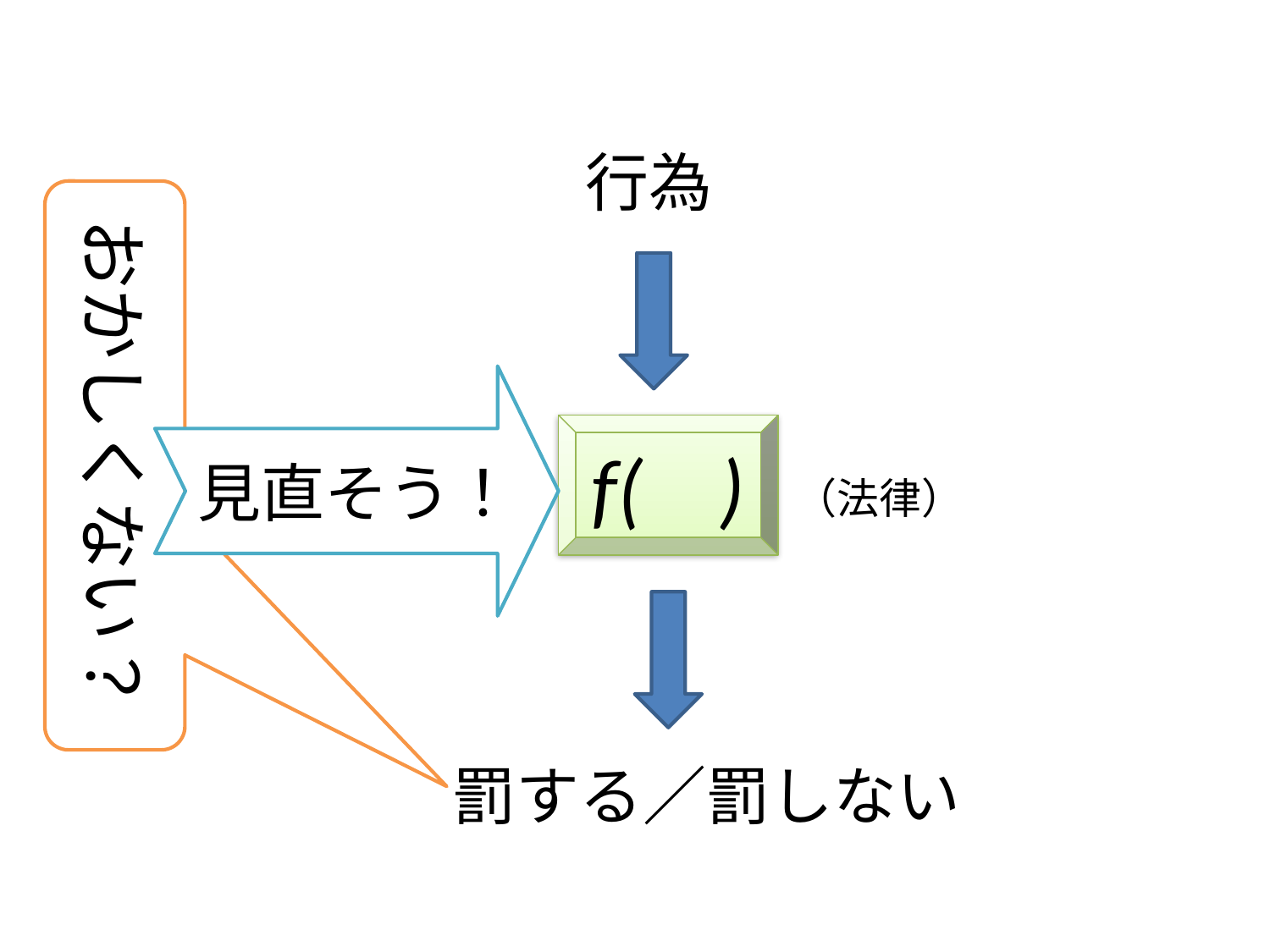

行為
おかしくない？

見直そう！
f(    )
（法律）

罰する／罰しない